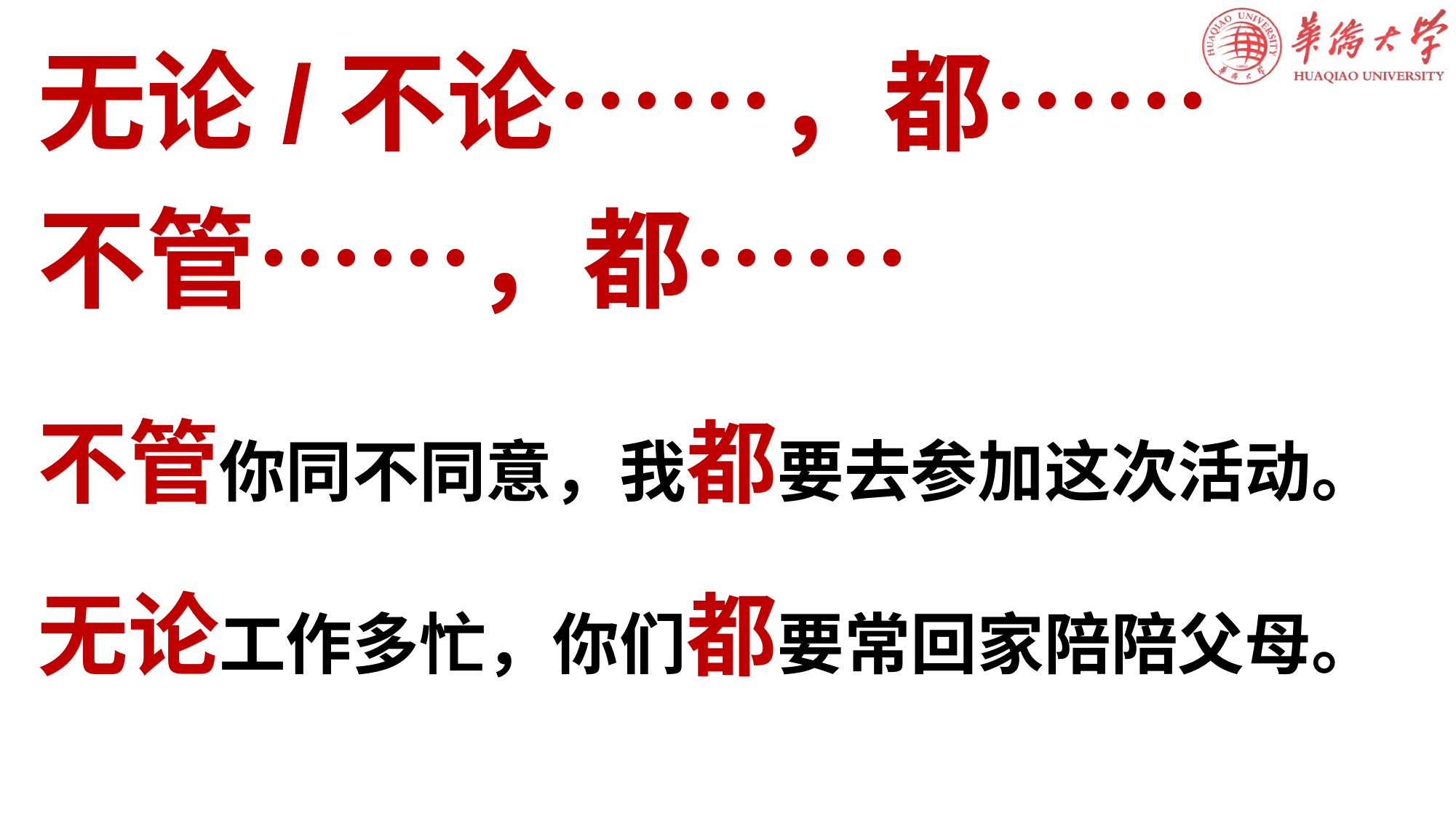

无论/不论……，都……
不管……，都……
不管你同不同意，我都要去参加这次活动。
无论工作多忙，你们都要常回家陪陪父母。